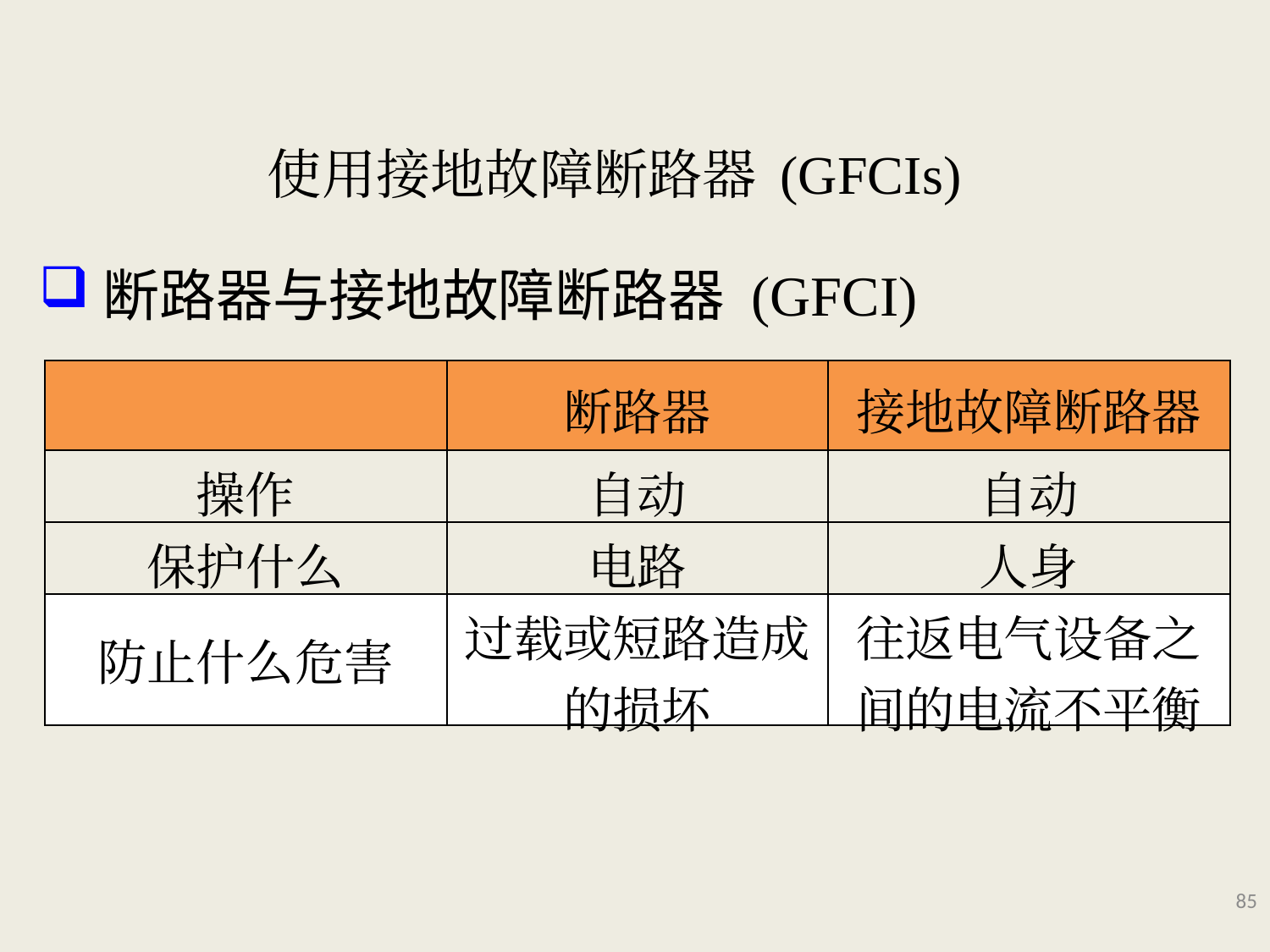

# 使用接地故障断路器 (GFCIs)
断路器与接地故障断路器 (GFCI)
|  | 断路器 | 接地故障断路器 |
| --- | --- | --- |
| 操作 | 自动 | 自动 |
| 保护什么 | 电路 | 人身 |
| 防止什么危害 | 过载或短路造成的损坏 | 往返电气设备之间的电流不平衡 |
85